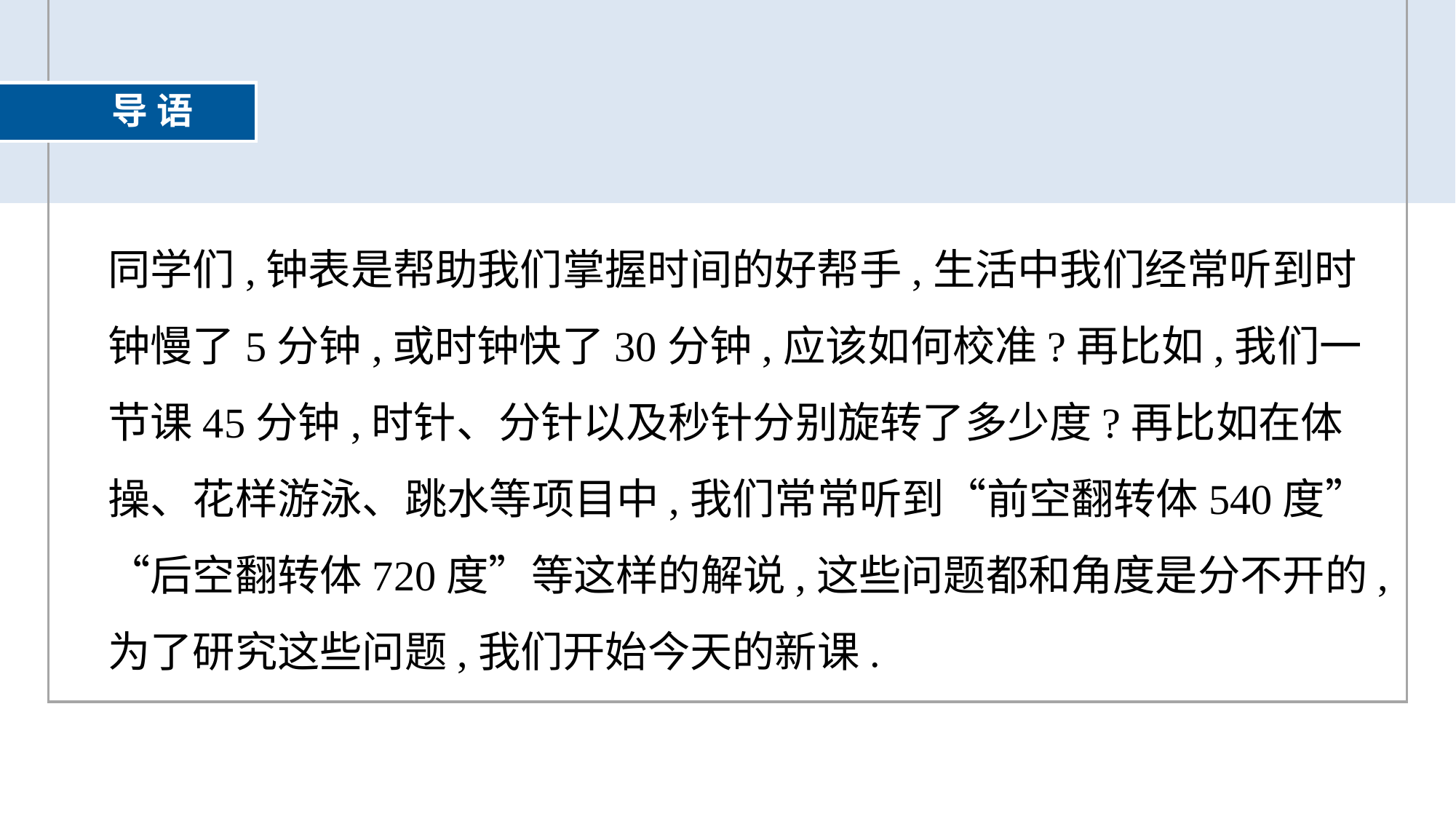

导 语

同学们,钟表是帮助我们掌握时间的好帮手,生活中我们经常听到时钟慢了5分钟,或时钟快了30分钟,应该如何校准?再比如,我们一节课45分钟,时针、分针以及秒针分别旋转了多少度?再比如在体操、花样游泳、跳水等项目中,我们常常听到“前空翻转体540度”“后空翻转体720度”等这样的解说,这些问题都和角度是分不开的,为了研究这些问题,我们开始今天的新课.